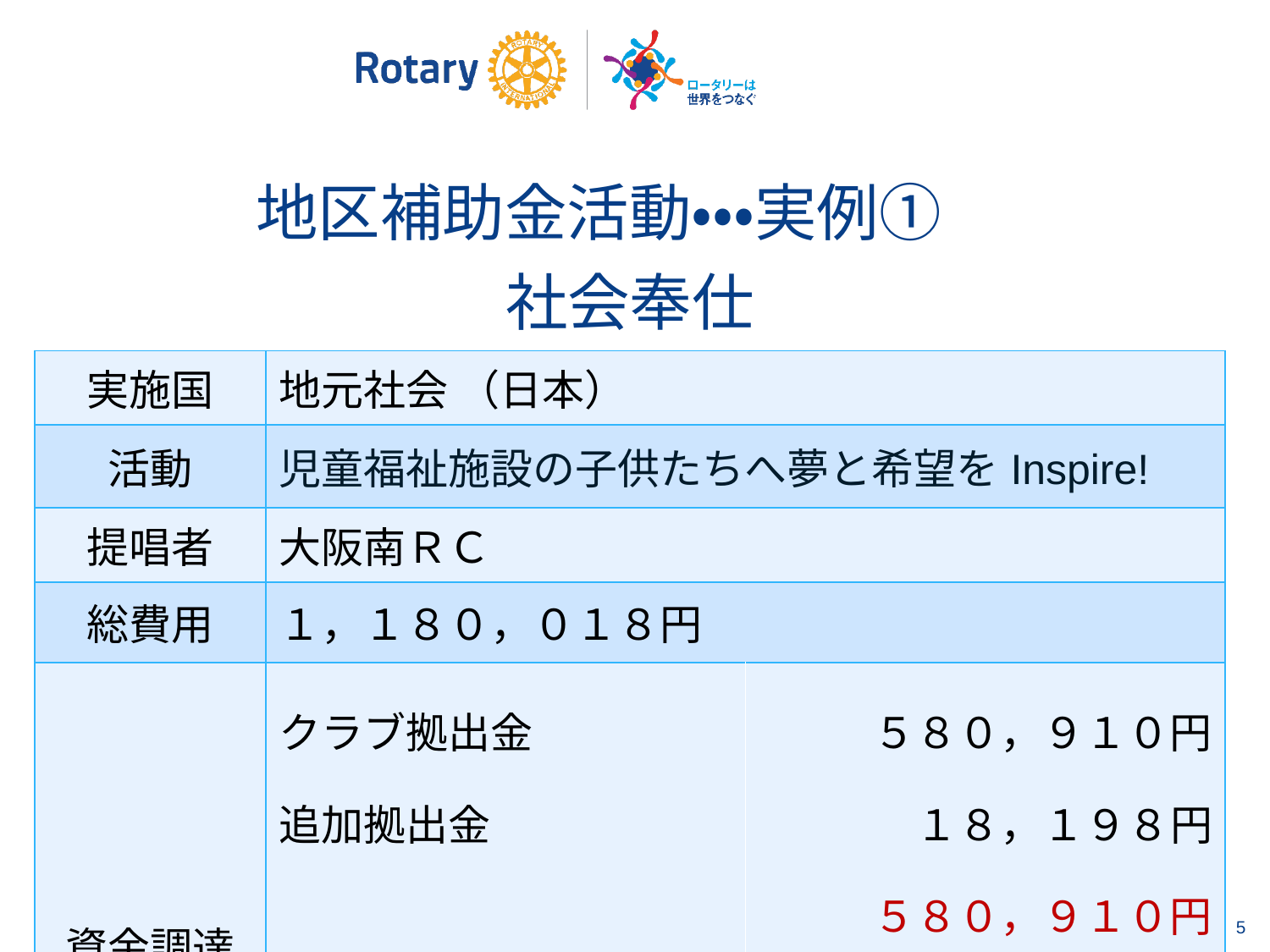

地区補助金活動・・・実例①　
社会奉仕
| 実施国 | 地元社会 （日本） |  |
| --- | --- | --- |
| 活動 | 児童福祉施設の子供たちへ夢と希望をInspire! |  |
| 提唱者 | 大阪南ＲＣ |  |
| 総費用 | １，１８０，０１８円 |  |
| 資金調達 | クラブ拠出金 追加拠出金　　　　　　　　　　　　　　　　　　　 ２６６０地区補助金（ＤＧ） | ５８０，９１０円 １８，１９８円 ５８０，９１０円 |
5